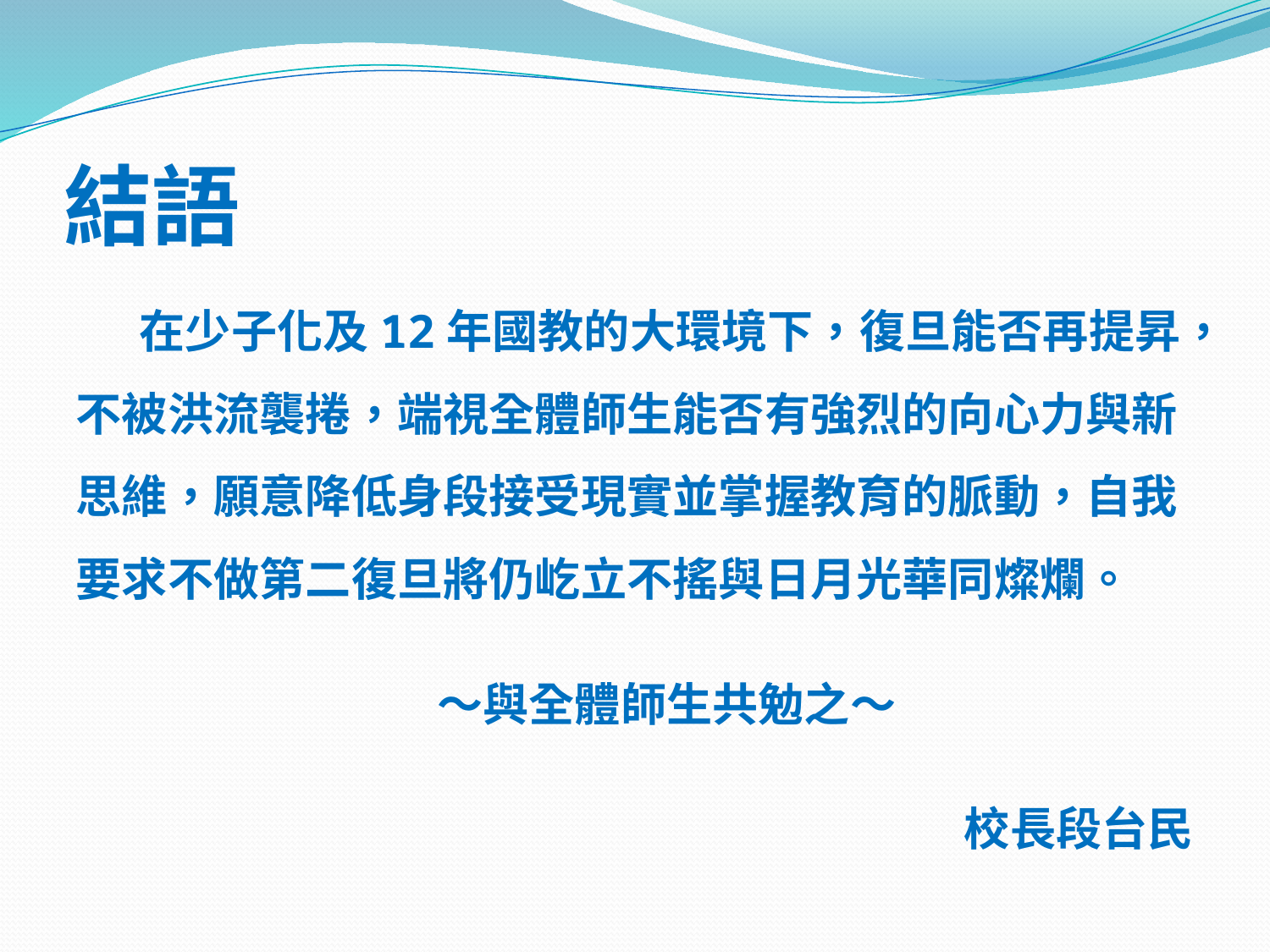

# 結語
在少子化及12年國教的大環境下，復旦能否再提昇，不被洪流襲捲，端視全體師生能否有強烈的向心力與新思維，願意降低身段接受現實並掌握教育的脈動，自我要求不做第二復旦將仍屹立不搖與日月光華同燦爛。
～與全體師生共勉之～
校長段台民